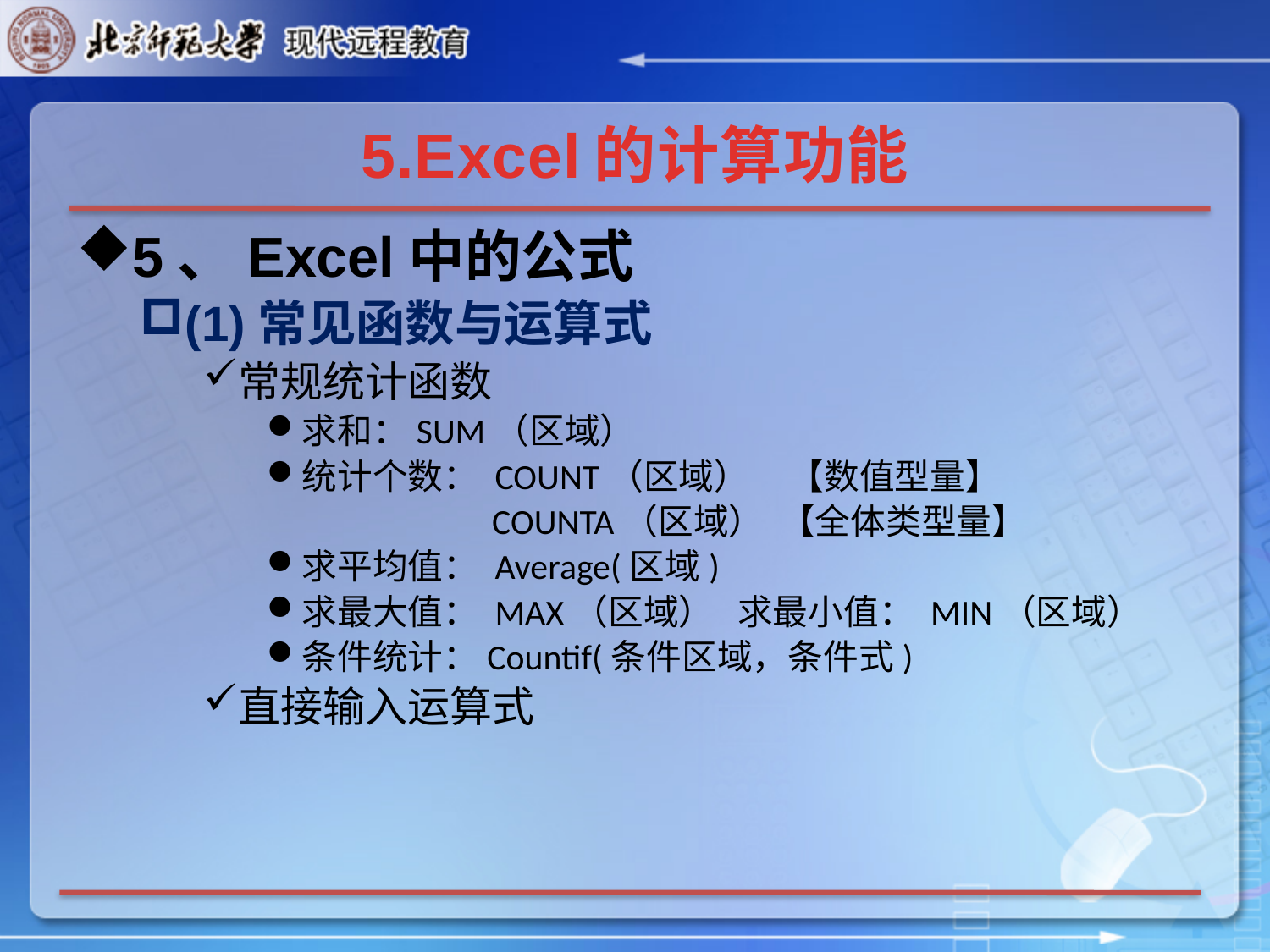

# 5.Excel的计算功能
5、Excel中的公式
(1)常见函数与运算式
常规统计函数
求和：SUM（区域）
统计个数： COUNT（区域）     【数值型量】
                            COUNTA（区域）  【全体类型量】
求平均值： Average(区域)
求最大值： MAX（区域）   求最小值： MIN（区域）
条件统计：Countif(条件区域，条件式)
直接输入运算式